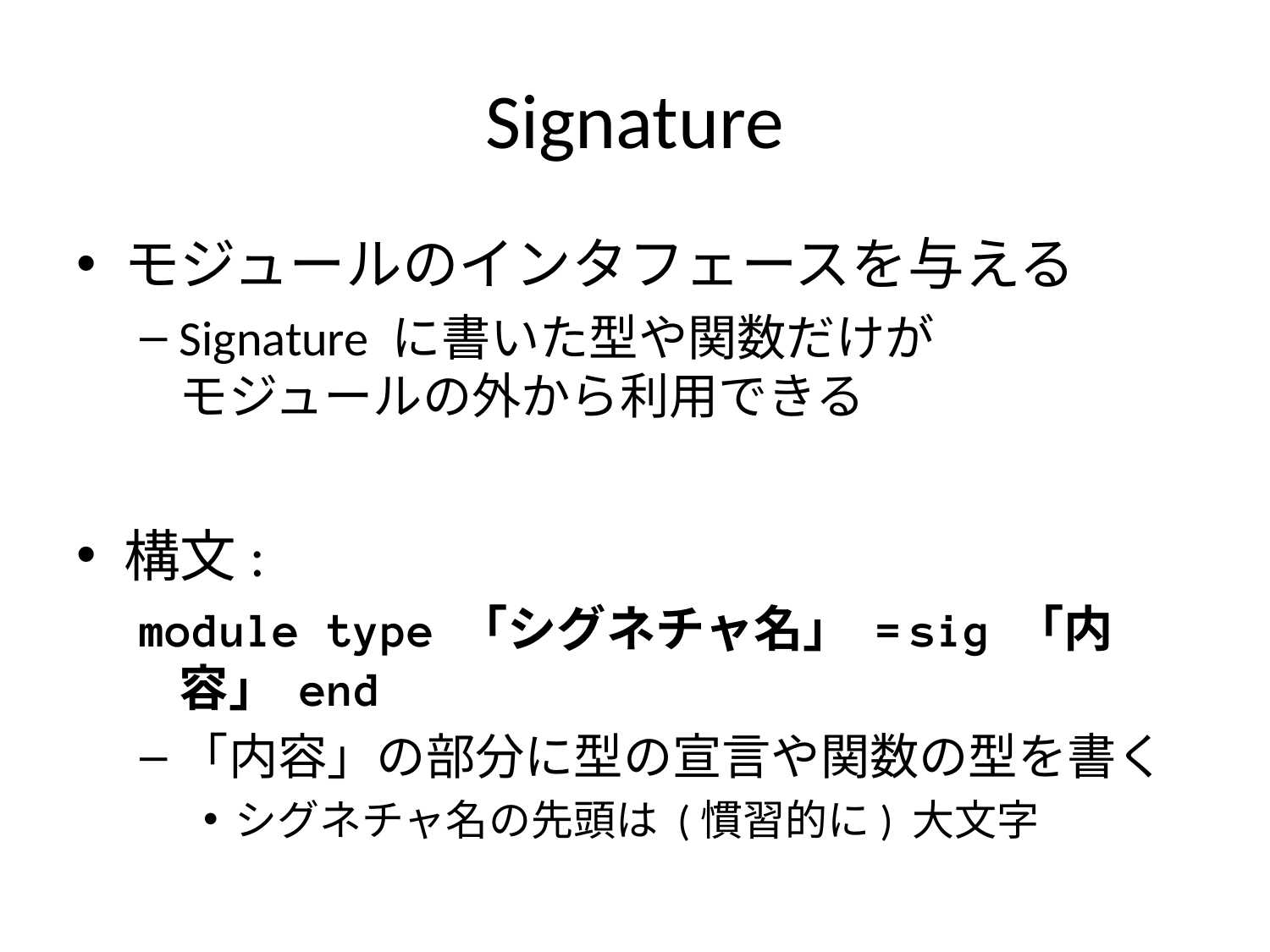

# Signature
モジュールのインタフェースを与える
Signature に書いた型や関数だけが
モジュールの外から利用できる

構文:
module type 「シグネチャ名」 = sig 「内容」 end
「内容」の部分に型の宣言や関数の型を書く
シグネチャ名の先頭は (慣習的に) 大文字